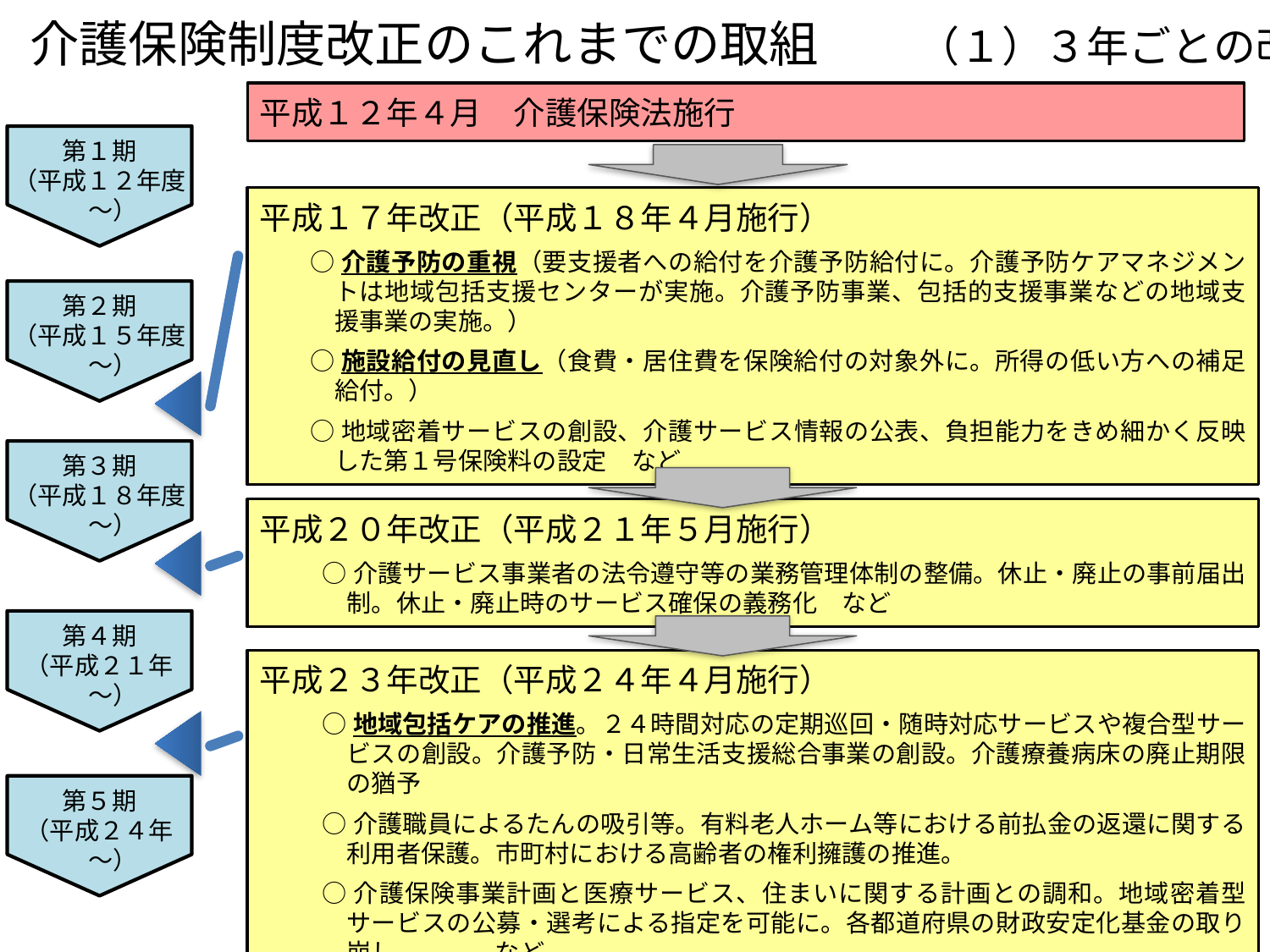

５．介護保険制度改正のこれまでの取組　　（１）３年ごとの改正
平成１２年４月　介護保険法施行
第１期
（平成１２年度～）

平成１７年改正（平成１８年４月施行）
○介護予防の重視（要支援者への給付を介護予防給付に。介護予防ケアマネジメントは地域包括支援センターが実施。介護予防事業、包括的支援事業などの地域支援事業の実施。）
○施設給付の見直し（食費・居住費を保険給付の対象外に。所得の低い方への補足給付。）
○地域密着サービスの創設、介護サービス情報の公表、負担能力をきめ細かく反映した第１号保険料の設定　など
第２期
（平成１５年度～）

第３期
（平成１８年度～）

平成２０年改正（平成２１年５月施行）
○介護サービス事業者の法令遵守等の業務管理体制の整備。休止・廃止の事前届出制。休止・廃止時のサービス確保の義務化　など

第４期
（平成２１年～）

平成２３年改正（平成２４年４月施行）
○地域包括ケアの推進。２４時間対応の定期巡回・随時対応サービスや複合型サービスの創設。介護予防・日常生活支援総合事業の創設。介護療養病床の廃止期限の猶予
○介護職員によるたんの吸引等。有料老人ホーム等における前払金の返還に関する利用者保護。市町村における高齢者の権利擁護の推進。
○介護保険事業計画と医療サービス、住まいに関する計画との調和。地域密着型サービスの公募・選考による指定を可能に。各都道府県の財政安定化基金の取り崩し。　　　など

第５期
（平成２４年～）